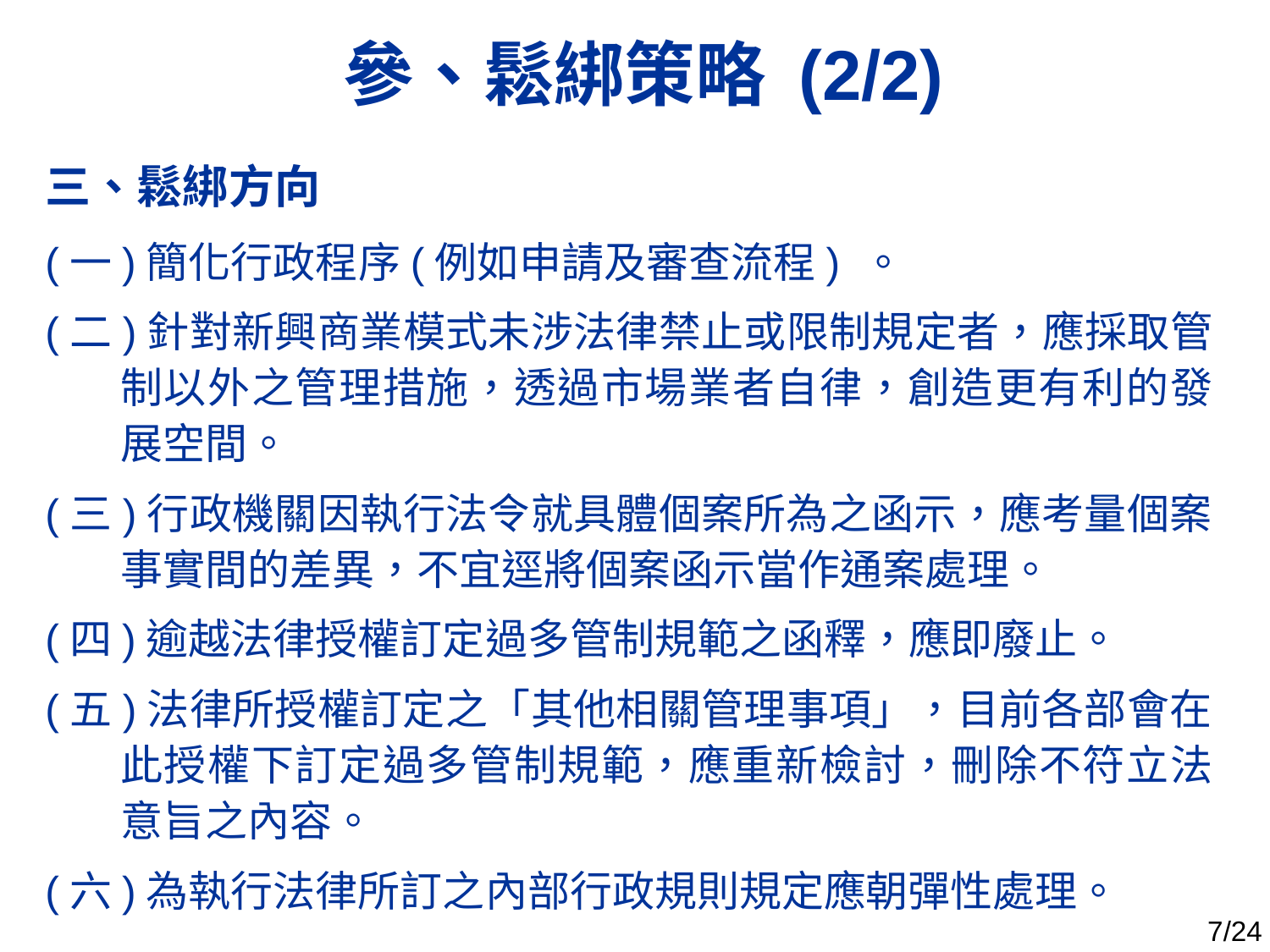

參、鬆綁策略 (2/2)

三、鬆綁方向
(一)簡化行政程序(例如申請及審查流程) 。
(二)針對新興商業模式未涉法律禁止或限制規定者，應採取管制以外之管理措施，透過市場業者自律，創造更有利的發展空間。
(三)行政機關因執行法令就具體個案所為之函示，應考量個案事實間的差異，不宜逕將個案函示當作通案處理。
(四)逾越法律授權訂定過多管制規範之函釋，應即廢止。
(五)法律所授權訂定之「其他相關管理事項」，目前各部會在此授權下訂定過多管制規範，應重新檢討，刪除不符立法意旨之內容。
(六)為執行法律所訂之內部行政規則規定應朝彈性處理。